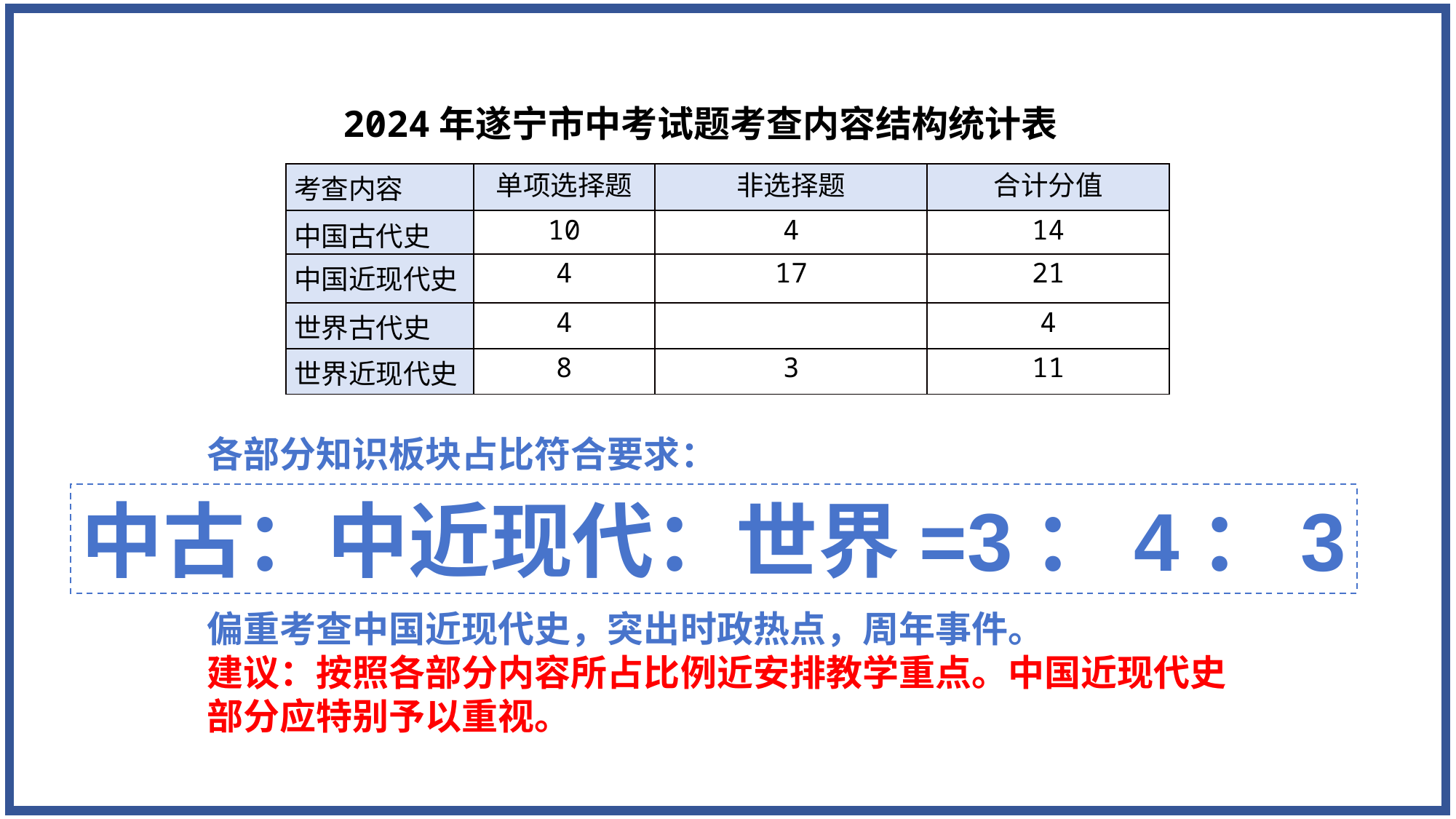

2024年遂宁市中考试题考查内容结构统计表
| 考查内容 | 单项选择题 | 非选择题 | 合计分值 |
| --- | --- | --- | --- |
| 中国古代史 | 10 | 4 | 14 |
| 中国近现代史 | 4 | 17 | 21 |
| 世界古代史 | 4 |  | 4 |
| 世界近现代史 | 8 | 3 | 11 |
各部分知识板块占比符合要求：

偏重考查中国近现代史，突出时政热点，周年事件。
建议：按照各部分内容所占比例近安排教学重点。中国近现代史部分应特别予以重视。
中古：中近现代：世界=3：4：3